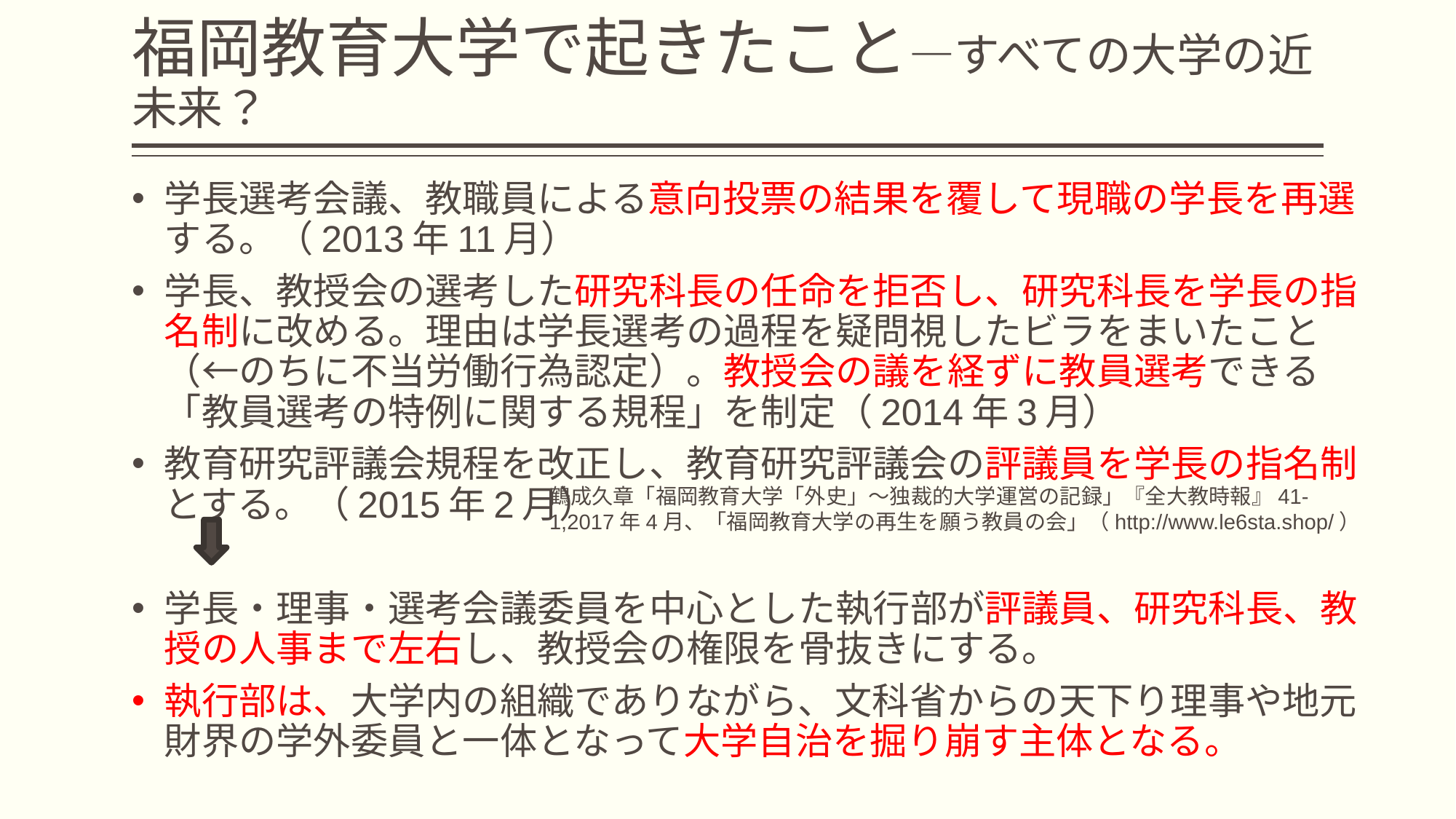

# 福岡教育大学で起きたこと―すべての大学の近未来？
学長選考会議、教職員による意向投票の結果を覆して現職の学長を再選する。（2013年11月）
学長、教授会の選考した研究科長の任命を拒否し、研究科長を学長の指名制に改める。理由は学長選考の過程を疑問視したビラをまいたこと（←のちに不当労働行為認定）。教授会の議を経ずに教員選考できる「教員選考の特例に関する規程」を制定（2014年3月）
教育研究評議会規程を改正し、教育研究評議会の評議員を学長の指名制とする。（2015年2月）

学長・理事・選考会議委員を中心とした執行部が評議員、研究科長、教授の人事まで左右し、教授会の権限を骨抜きにする。
執行部は、大学内の組織でありながら、文科省からの天下り理事や地元財界の学外委員と一体となって大学自治を掘り崩す主体となる。

鶴成久章「福岡教育大学「外史」～独裁的大学運営の記録」『全大教時報』41-1,2017年4月、「福岡教育大学の再生を願う教員の会」（http://www.le6sta.shop/）